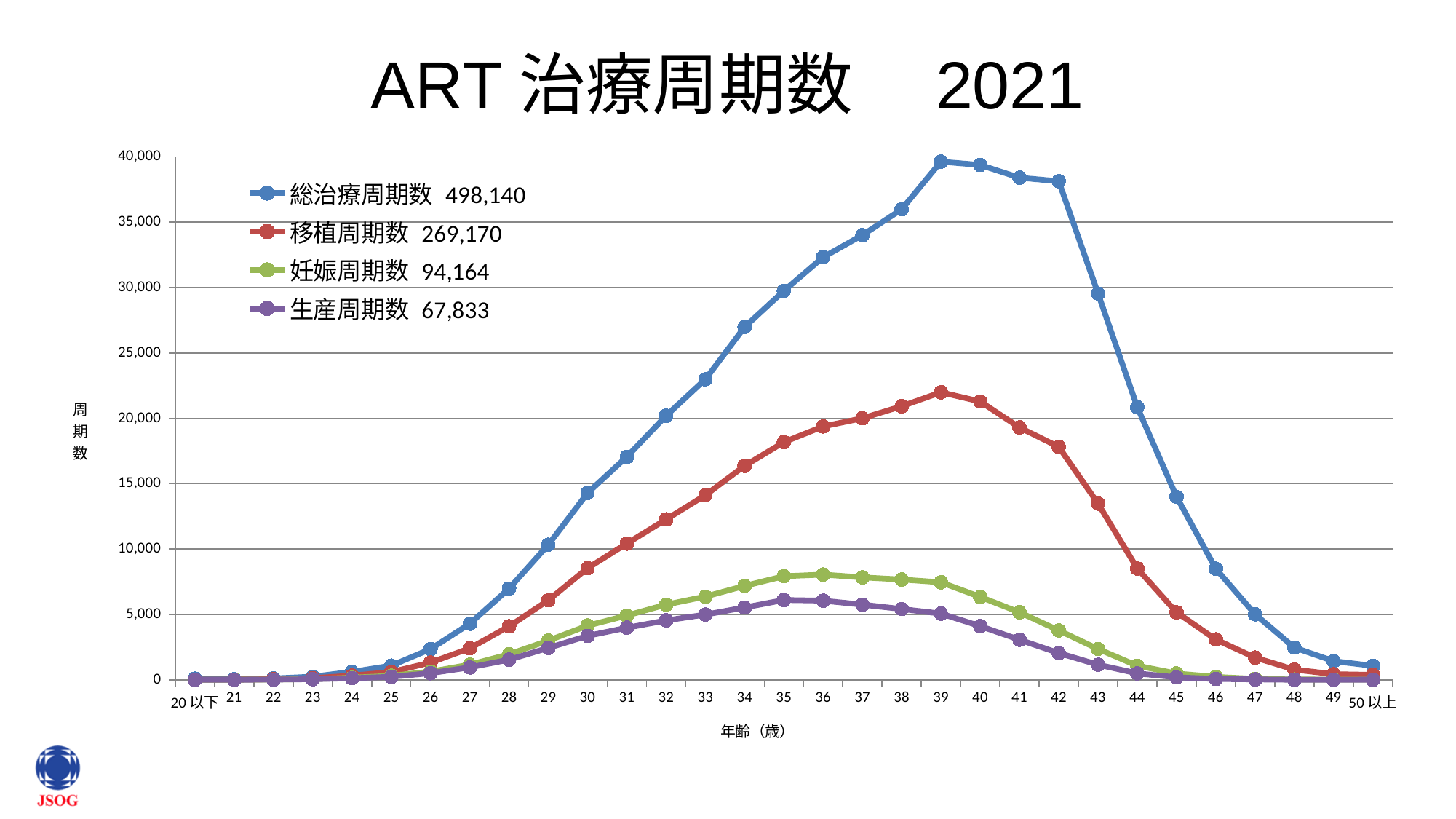

# ART治療周期数　2021

### Chart

| Category | 総治療周期数 498,140 | 移植周期数 269,170 | 妊娠周期数 94,164 | 生産周期数 67,833 |
|---|---|---|---|---|
| 20以下 | 90.0 | 12.0 | 3.0 | 2.0 |
| 21 | 54.0 | 18.0 | 9.0 | 4.0 |
| 22 | 105.0 | 48.0 | 23.0 | 18.0 |
| 23 | 240.0 | 128.0 | 59.0 | 49.0 |
| 24 | 611.0 | 322.0 | 158.0 | 123.0 |
| 25 | 1083.0 | 598.0 | 312.0 | 231.0 |
| 26 | 2348.0 | 1318.0 | 625.0 | 509.0 |
| 27 | 4291.0 | 2411.0 | 1159.0 | 951.0 |
| 28 | 6986.0 | 4090.0 | 1951.0 | 1541.0 |
| 29 | 10333.0 | 6084.0 | 3001.0 | 2437.0 |
| 30 | 14294.0 | 8539.0 | 4145.0 | 3361.0 |
| 31 | 17057.0 | 10424.0 | 4917.0 | 3983.0 |
| 32 | 20202.0 | 12273.0 | 5751.0 | 4543.0 |
| 33 | 22986.0 | 14121.0 | 6368.0 | 4990.0 |
| 34 | 26983.0 | 16372.0 | 7184.0 | 5530.0 |
| 35 | 29751.0 | 18178.0 | 7925.0 | 6104.0 |
| 36 | 32326.0 | 19383.0 | 8046.0 | 6055.0 |
| 37 | 34011.0 | 20004.0 | 7836.0 | 5747.0 |
| 38 | 35988.0 | 20924.0 | 7670.0 | 5412.0 |
| 39 | 39631.0 | 21988.0 | 7457.0 | 5066.0 |
| 40 | 39376.0 | 21281.0 | 6341.0 | 4106.0 |
| 41 | 38403.0 | 19302.0 | 5167.0 | 3067.0 |
| 42 | 38130.0 | 17816.0 | 3780.0 | 2045.0 |
| 43 | 29547.0 | 13482.0 | 2359.0 | 1155.0 |
| 44 | 20850.0 | 8517.0 | 1076.0 | 492.0 |
| 45 | 13999.0 | 5160.0 | 483.0 | 192.0 |
| 46 | 8490.0 | 3086.0 | 222.0 | 69.0 |
| 47 | 5012.0 | 1697.0 | 74.0 | 31.0 |
| 48 | 2466.0 | 782.0 | 26.0 | 6.0 |
| 49 | 1428.0 | 432.0 | 20.0 | 4.0 |
| 50以上 | 1069.0 | 380.0 | 17.0 | 10.0 |